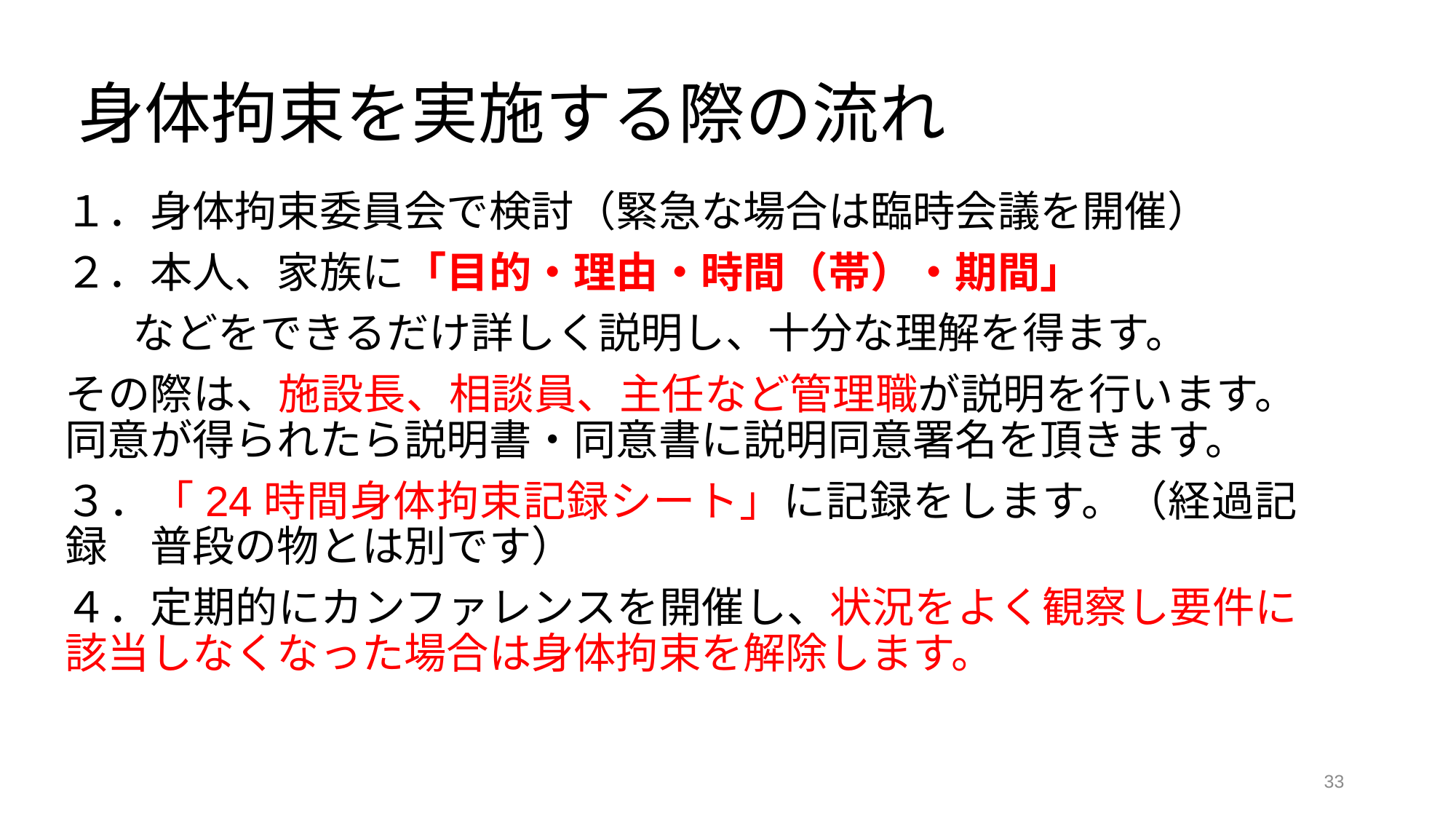

# 身体拘束を実施する際の流れ
１．身体拘束委員会で検討（緊急な場合は臨時会議を開催）
２．本人、家族に「目的・理由・時間（帯）・期間」
      などをできるだけ詳しく説明し、十分な理解を得ます。
その際は、施設長、相談員、主任など管理職が説明を行います。同意が得られたら説明書・同意書に説明同意署名を頂きます。
３．「24時間身体拘束記録シート」に記録をします。（経過記録　普段の物とは別です）
４．定期的にカンファレンスを開催し、状況をよく観察し要件に該当しなくなった場合は身体拘束を解除します。

33